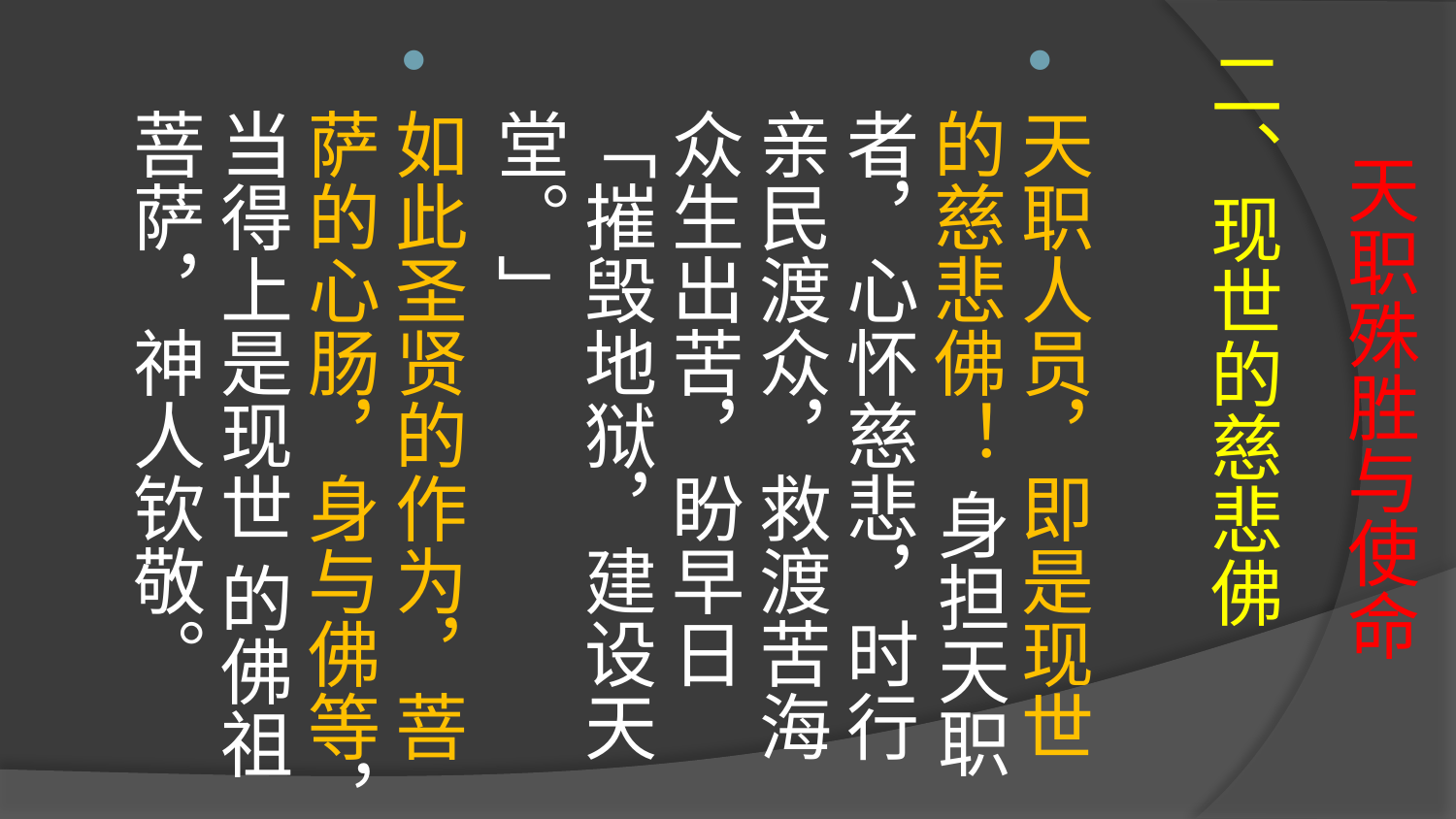

# 天职殊胜与使命
二、现世的慈悲佛
天职人员，即是现世的慈悲佛！ 身担天职者，心怀慈悲，时行亲民渡众，救渡苦海众生出苦，盼早日「摧毁地狱，建设天堂。」
如此圣贤的作为，菩萨的心肠，身与佛等，当得上是现世 的佛祖菩萨，神人钦敬。